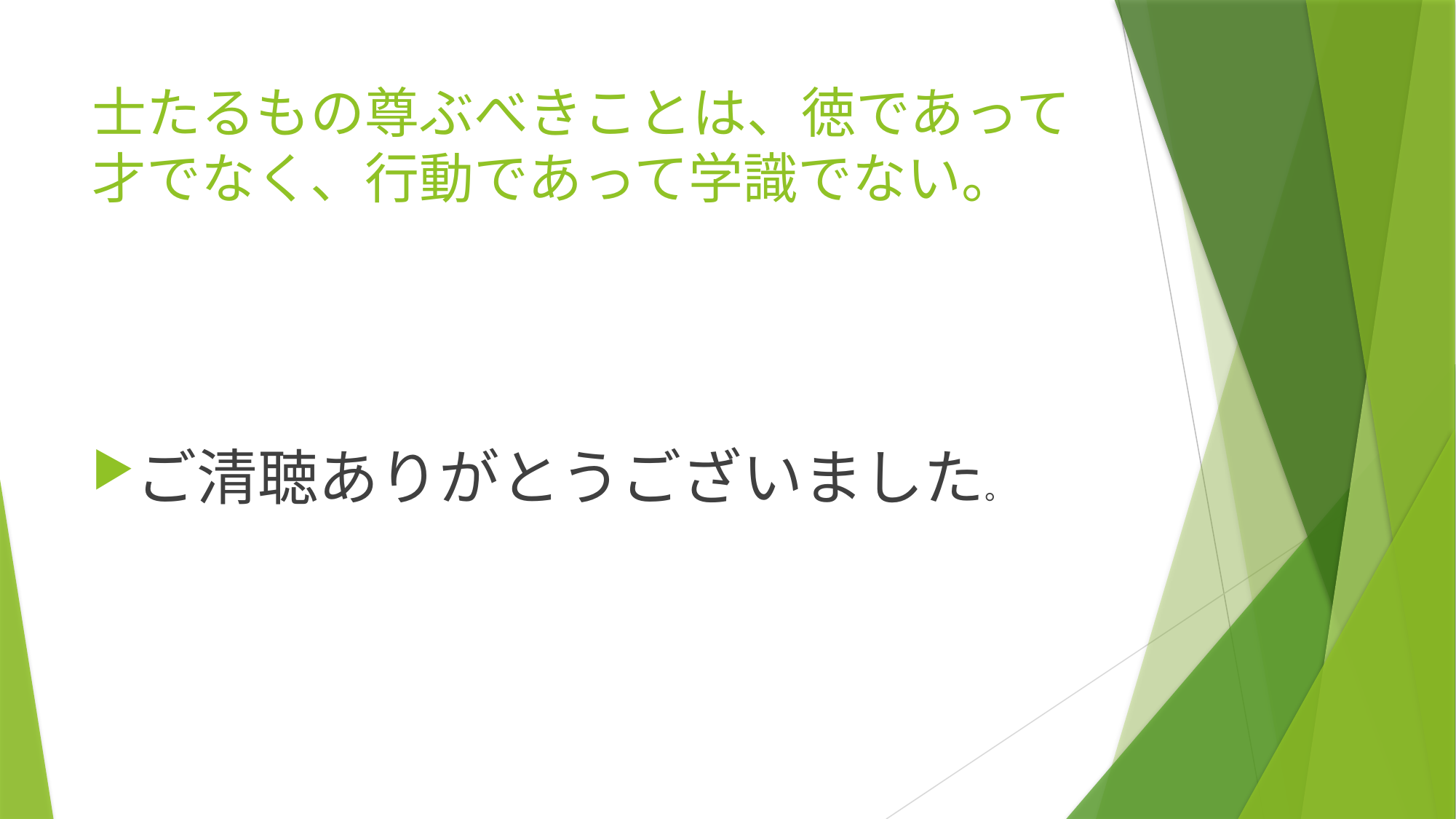

# 士たるもの尊ぶべきことは、徳であって才でなく、行動であって学識でない。

ご清聴ありがとうございました。